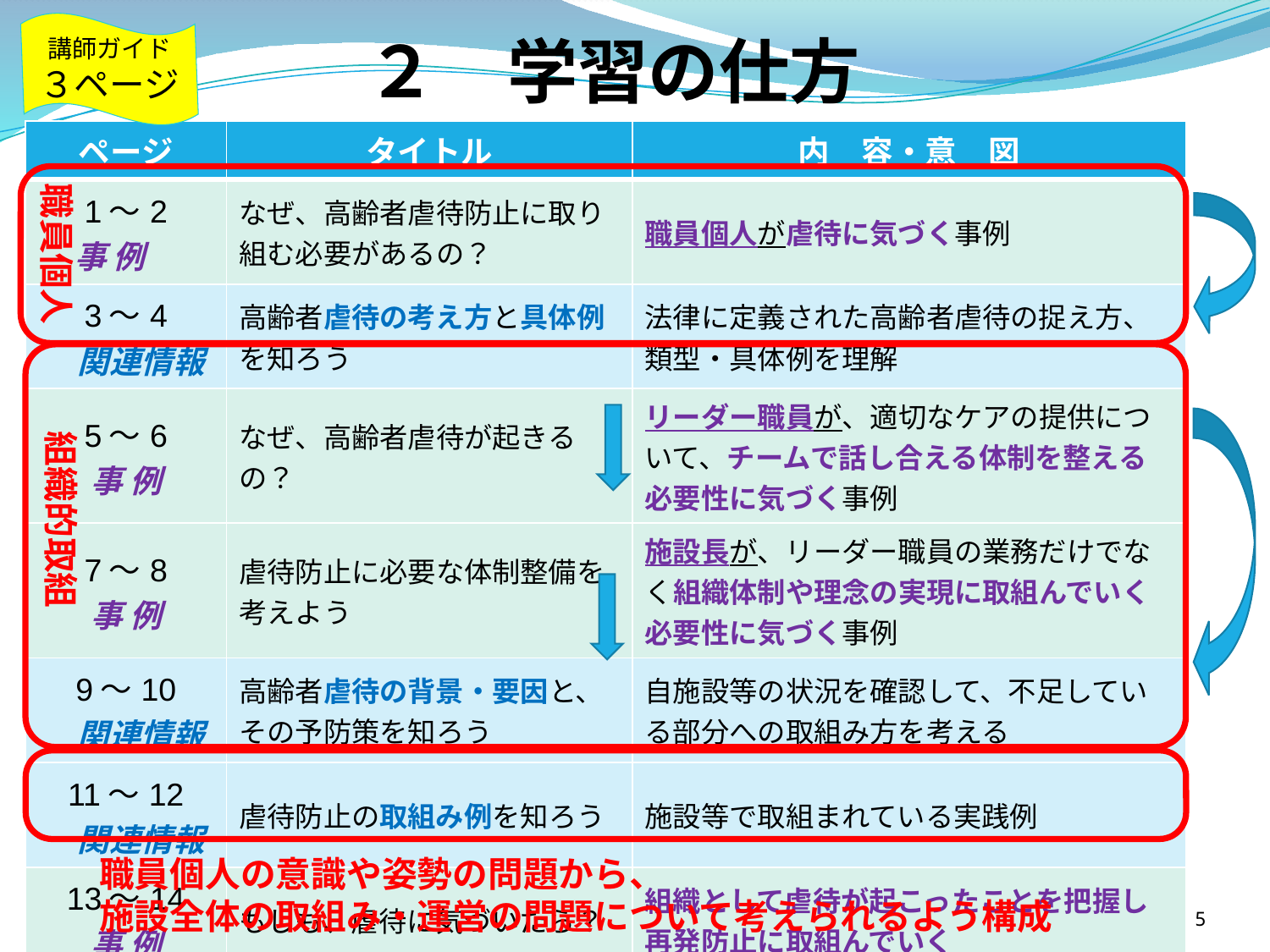

講師ガイド
３ページ
２　学習の仕方
| ページ | タイトル | 内　容・意　図 |
| --- | --- | --- |
| 1～2 事 例 | なぜ、高齢者虐待防止に取り組む必要があるの？ | 職員個人が虐待に気づく事例 |
| 3～4 関連情報 | 高齢者虐待の考え方と具体例を知ろう | 法律に定義された高齢者虐待の捉え方、類型・具体例を理解 |
| 5～6 事 例 | なぜ、高齢者虐待が起きるの？ | リーダー職員が、適切なケアの提供について、チームで話し合える体制を整える必要性に気づく事例 |
| 7～8 事 例 | 虐待防止に必要な体制整備を考えよう | 施設長が、リーダー職員の業務だけでなく組織体制や理念の実現に取組んでいく必要性に気づく事例 |
| 9～10 関連情報 | 高齢者虐待の背景・要因と、その予防策を知ろう | 自施設等の状況を確認して、不足している部分への取組み方を考える |
| 11～12 関連情報 | 虐待防止の取組み例を知ろう | 施設等で取組まれている実践例 |
| 13～14 事 例 | もしも、虐待に気づいたら？ | 組織として虐待が起こったことを把握し再発防止に取組んでいく |

職員個人

組織的取組

職員個人の意識や姿勢の問題から、
施設全体の取組み・運営の問題について考えられるよう構成
5